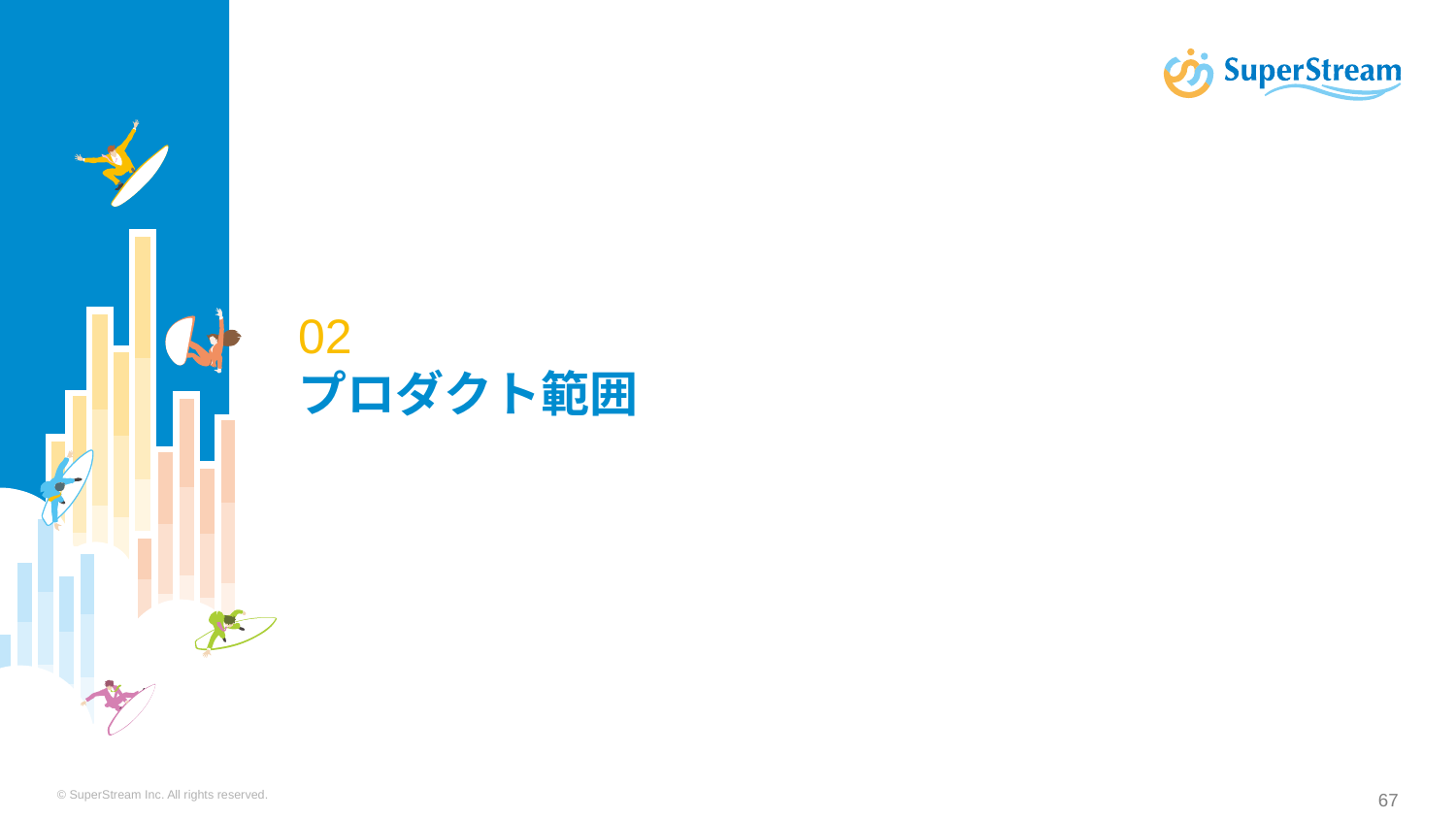

# 02 プロダクト範囲
© SuperStream Inc. All rights reserved.
67